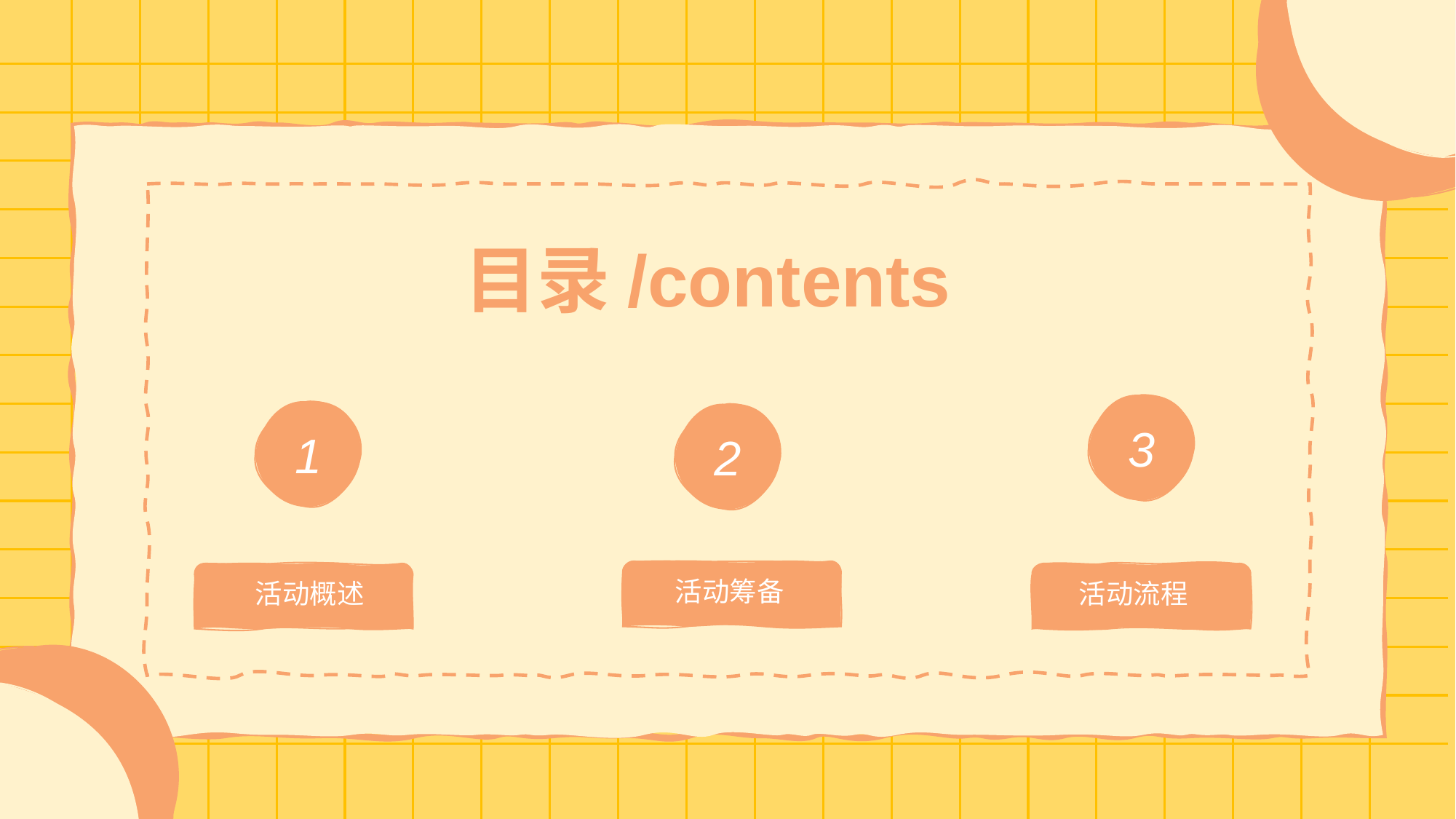

目录/contents
3
1
2

活动筹备

活动概述

活动流程